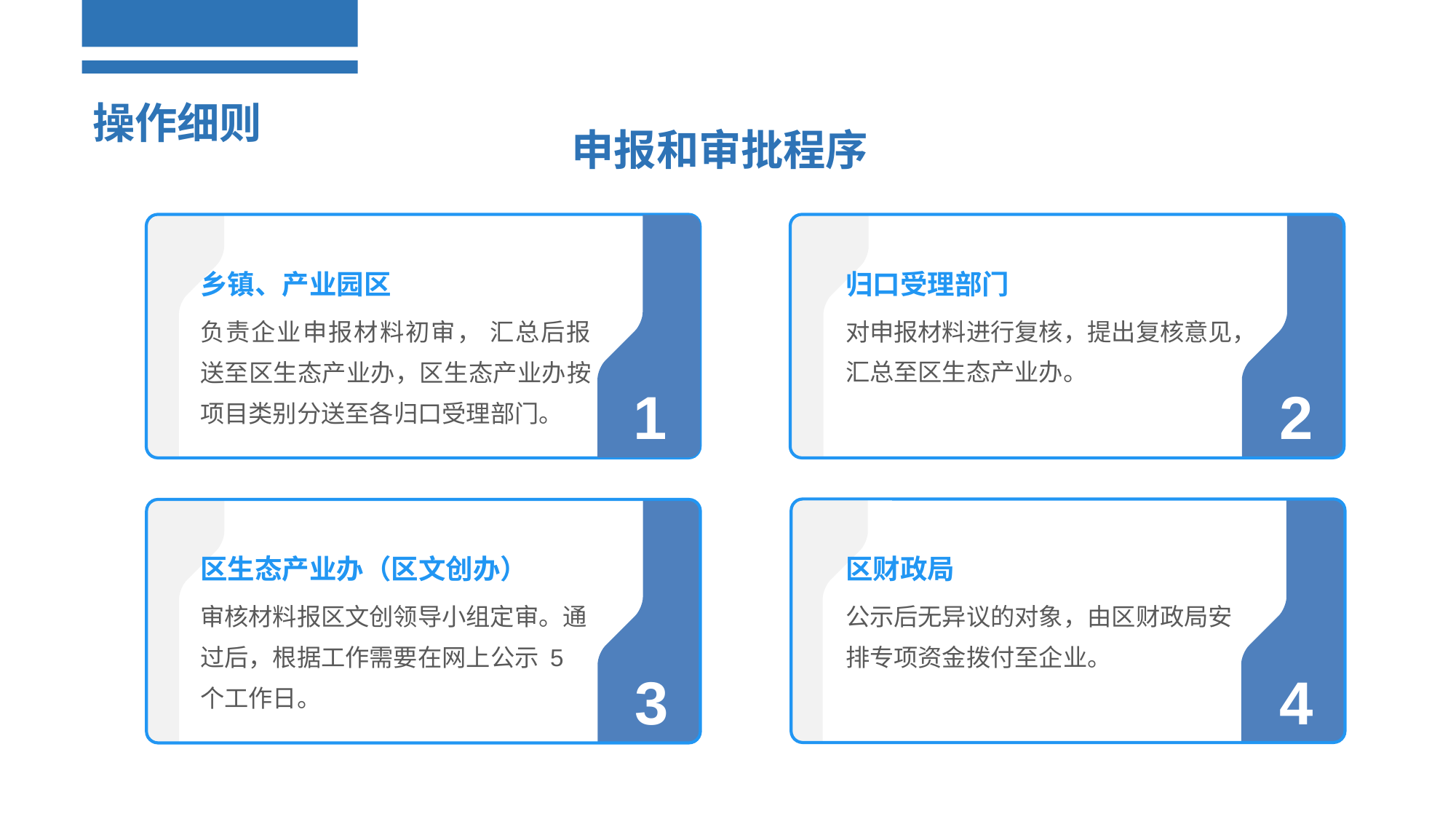

操作细则
申报和审批程序

归口受理部门
乡镇、产业园区

对申报材料进行复核，提出复核意见，汇总至区生态产业办。

负责企业申报材料初审， 汇总后报送至区生态产业办，区生态产业办按项目类别分送至各归口受理部门。
1
2

区生态产业办（区文创办）
区财政局
审核材料报区文创领导小组定审。通过后，根据工作需要在网上公示 5 个工作日。
公示后无异议的对象，由区财政局安排专项资金拨付至企业。

4
3